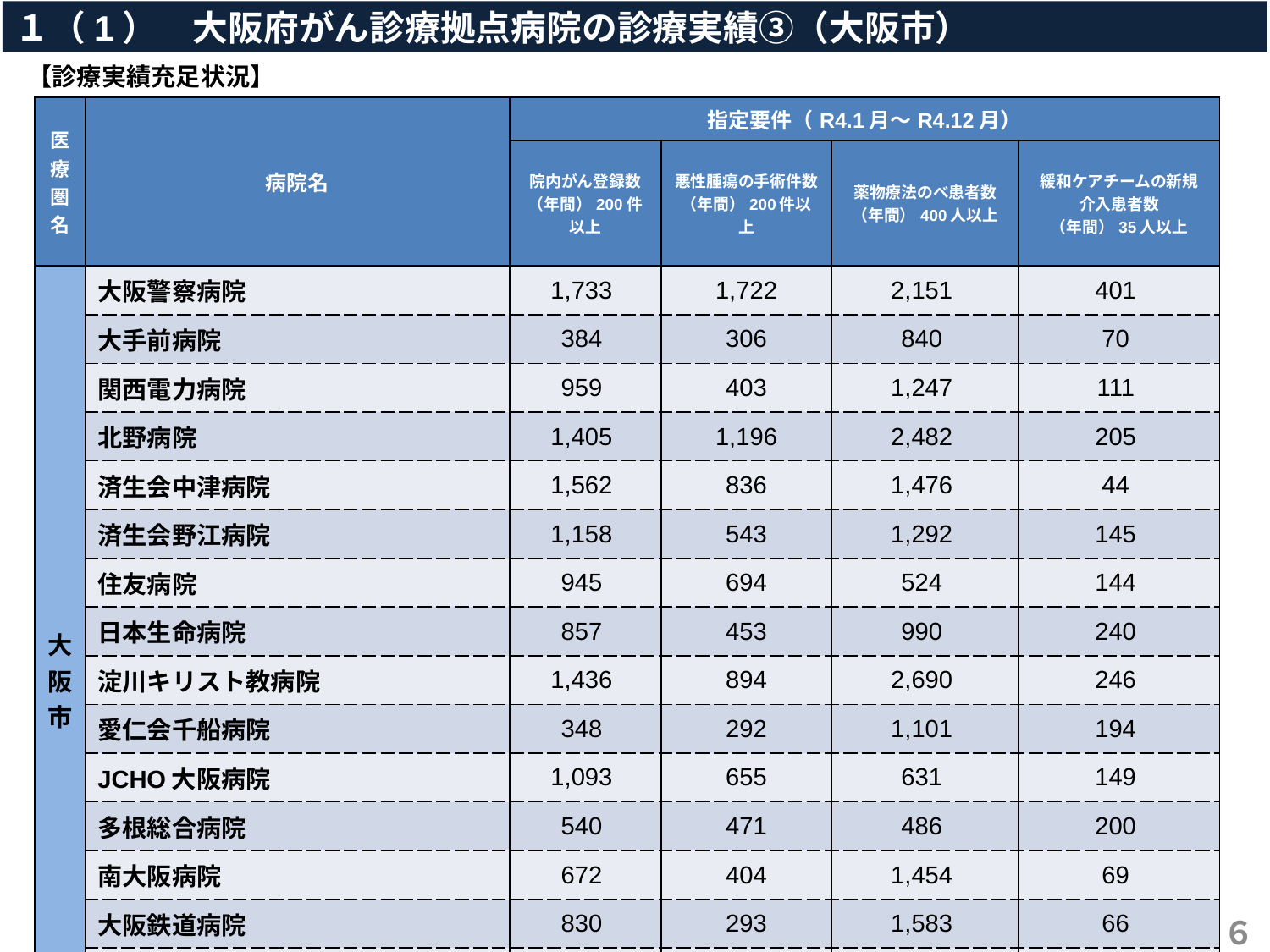

１（1）　大阪府がん診療拠点病院の診療実績③（大阪市）
【診療実績充足状況】
| 医療圏名 | 病院名 | 指定要件（R4.1月～R4.12月） |  |  |  |
| --- | --- | --- | --- | --- | --- |
|  |  | 院内がん登録数 （年間）200件以上 | 悪性腫瘍の手術件数 （年間）200件以上 | 薬物療法のべ患者数 （年間）400人以上 | 緩和ケアチームの新規 介入患者数 （年間）35人以上 |
| 大阪市 | 大阪警察病院 | 1,733 | 1,722 | 2,151 | 401 |
|  | 大手前病院 | 384 | 306 | 840 | 70 |
|  | 関西電力病院 | 959 | 403 | 1,247 | 111 |
|  | 北野病院 | 1,405 | 1,196 | 2,482 | 205 |
|  | 済生会中津病院 | 1,562 | 836 | 1,476 | 44 |
|  | 済生会野江病院 | 1,158 | 543 | 1,292 | 145 |
|  | 住友病院 | 945 | 694 | 524 | 144 |
|  | 日本生命病院 | 857 | 453 | 990 | 240 |
|  | 淀川キリスト教病院 | 1,436 | 894 | 2,690 | 246 |
|  | 愛仁会千船病院 | 348 | 292 | 1,101 | 194 |
|  | JCHO大阪病院 | 1,093 | 655 | 631 | 149 |
|  | 多根総合病院 | 540 | 471 | 486 | 200 |
|  | 南大阪病院 | 672 | 404 | 1,454 | 69 |
|  | 大阪鉄道病院 | 830 | 293 | 1,583 | 66 |
|  | 東住吉森本病院 | 320 | 282 | 416 | 72 |
|  | 済生会泉尾病院 | 256 | 511 | 401 | 74 |
|  | 十三市民病院（未充足あり） | 152 | 116 | 141 | 36 |
６